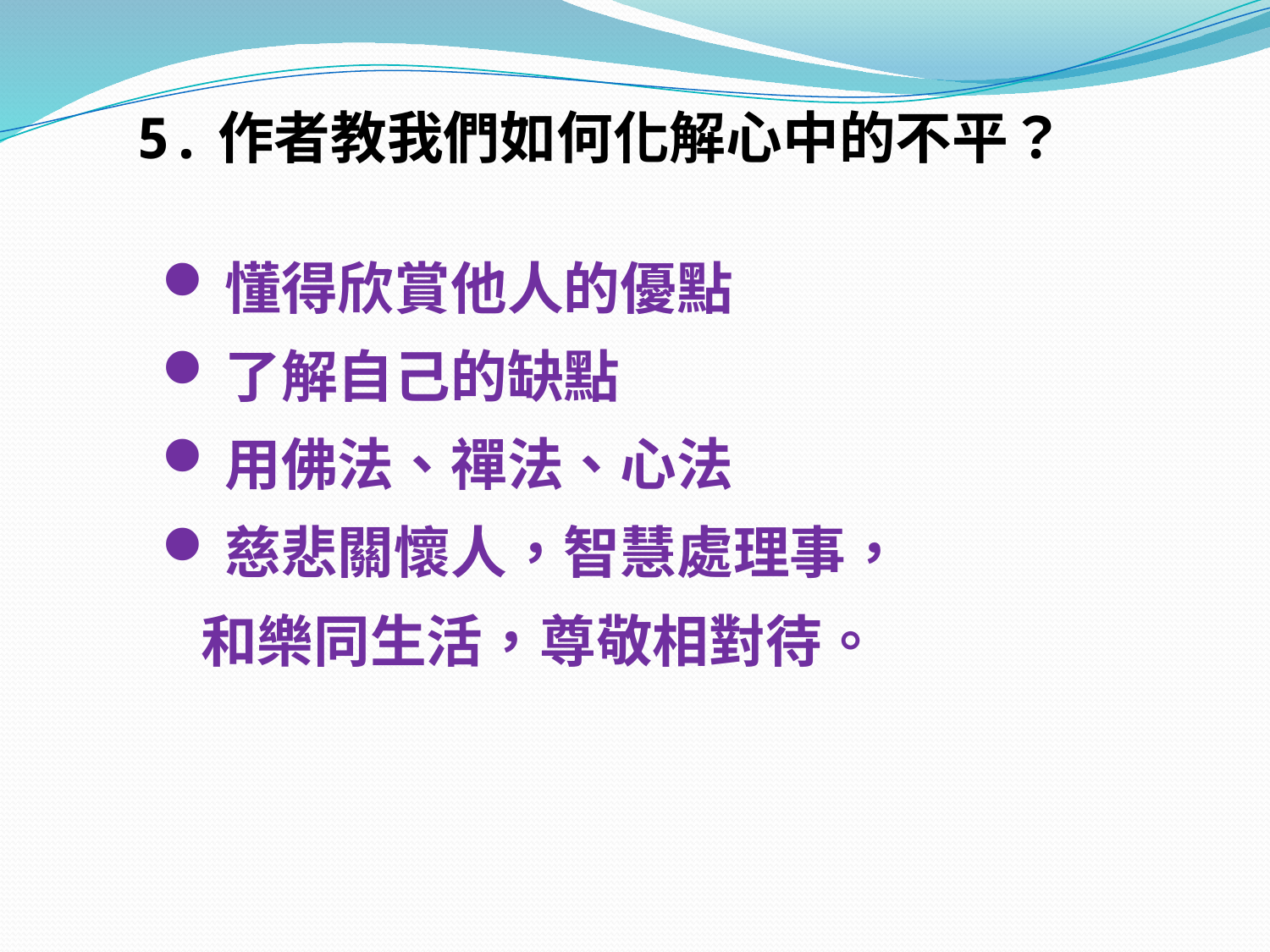

5.作者教我們如何化解心中的不平？
懂得欣賞他人的優點
了解自己的缺點
用佛法、禪法、心法
慈悲關懷人，智慧處理事，
  和樂同生活，尊敬相對待。